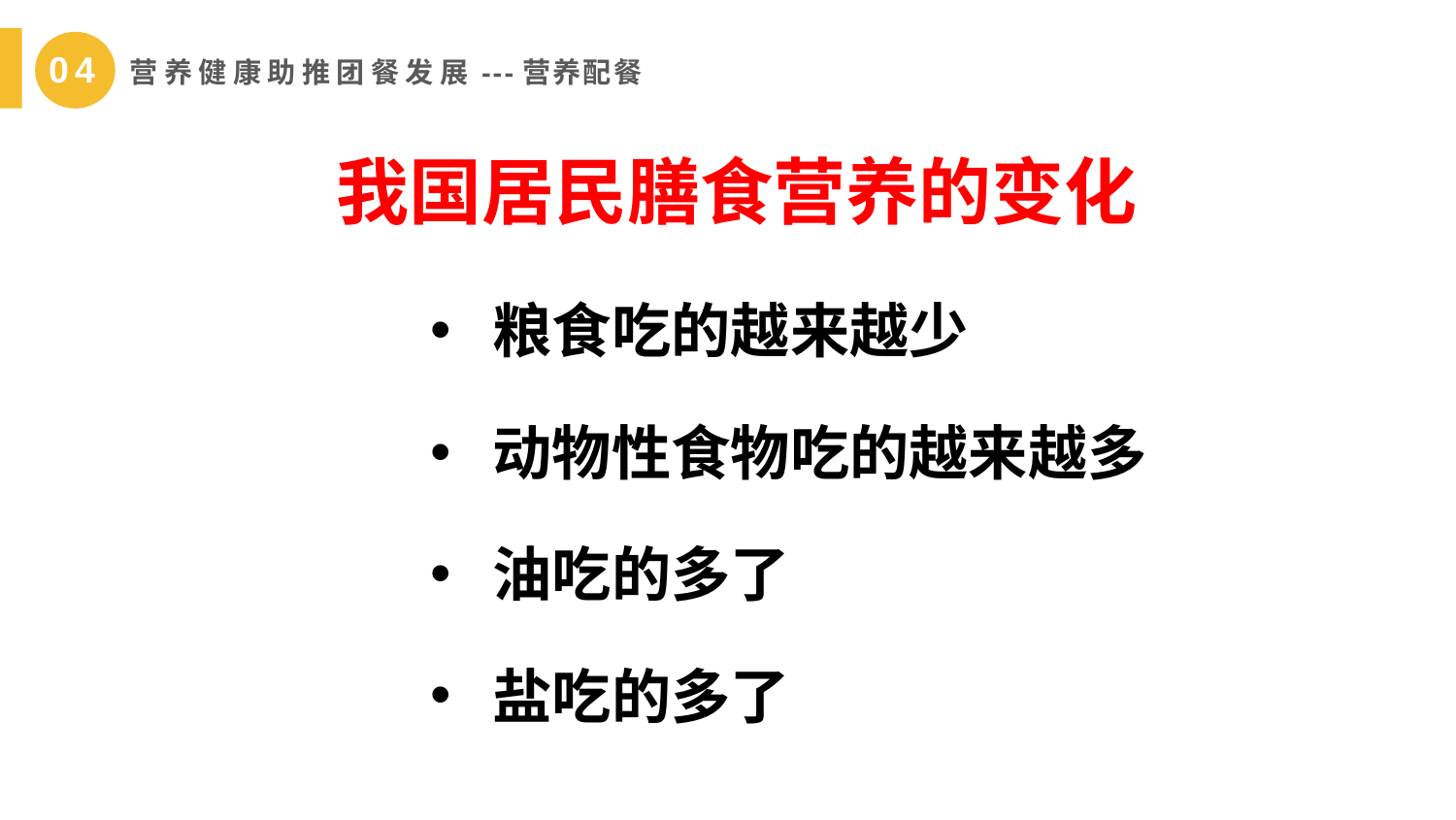

04
 营养健康助推团餐发展---营养配餐

# 我国居民膳食营养的变化
粮食吃的越来越少
动物性食物吃的越来越多
油吃的多了
盐吃的多了